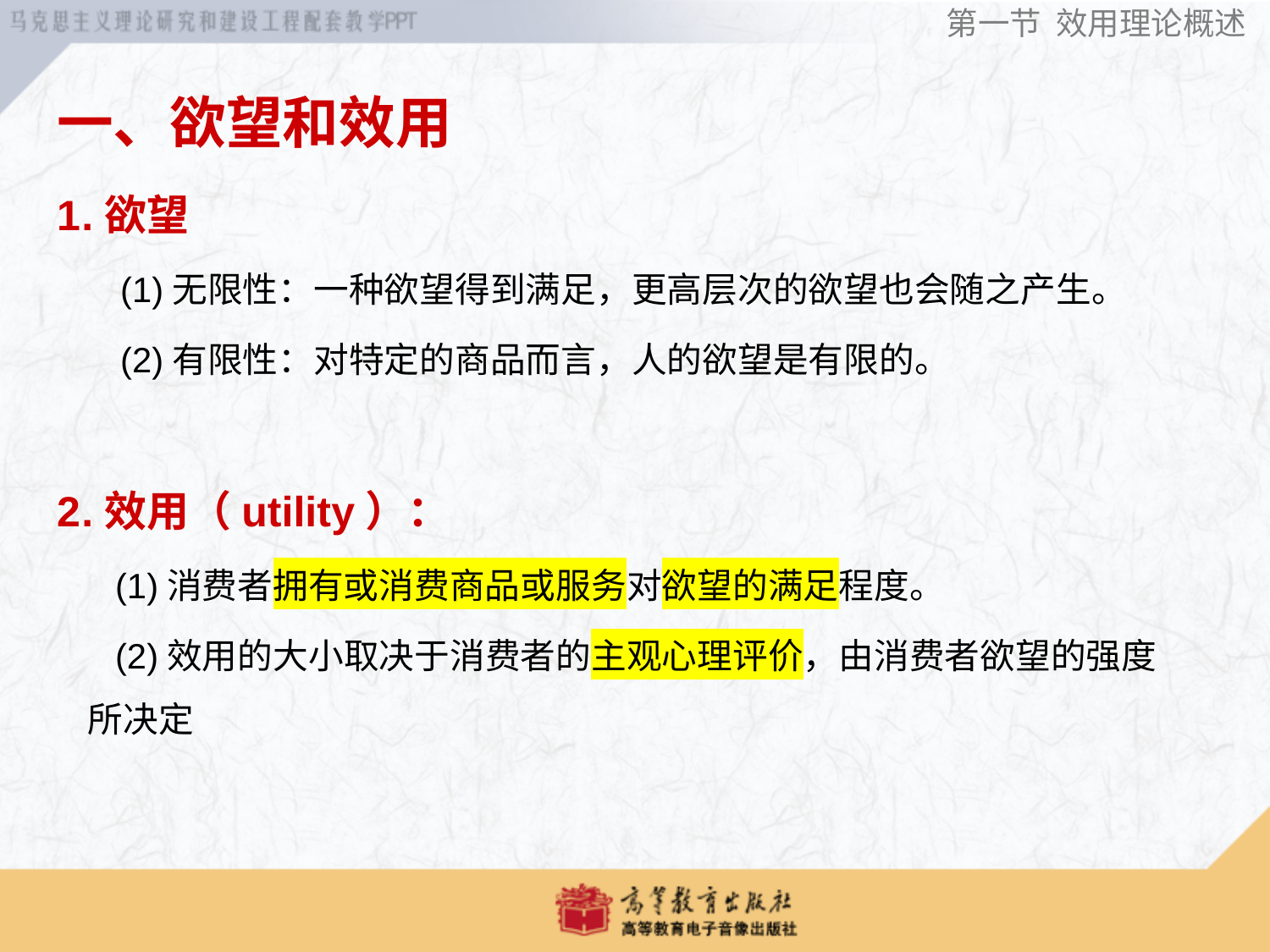

第一节  效用理论概述
一、欲望和效用
欲望
(1)无限性：一种欲望得到满足，更高层次的欲望也会随之产生。
(2)有限性：对特定的商品而言，人的欲望是有限的。

效用（utility）：
      (1)消费者拥有或消费商品或服务对欲望的满足程度。
      (2)效用的大小取决于消费者的主观心理评价，由消费者欲望的强度       所决定